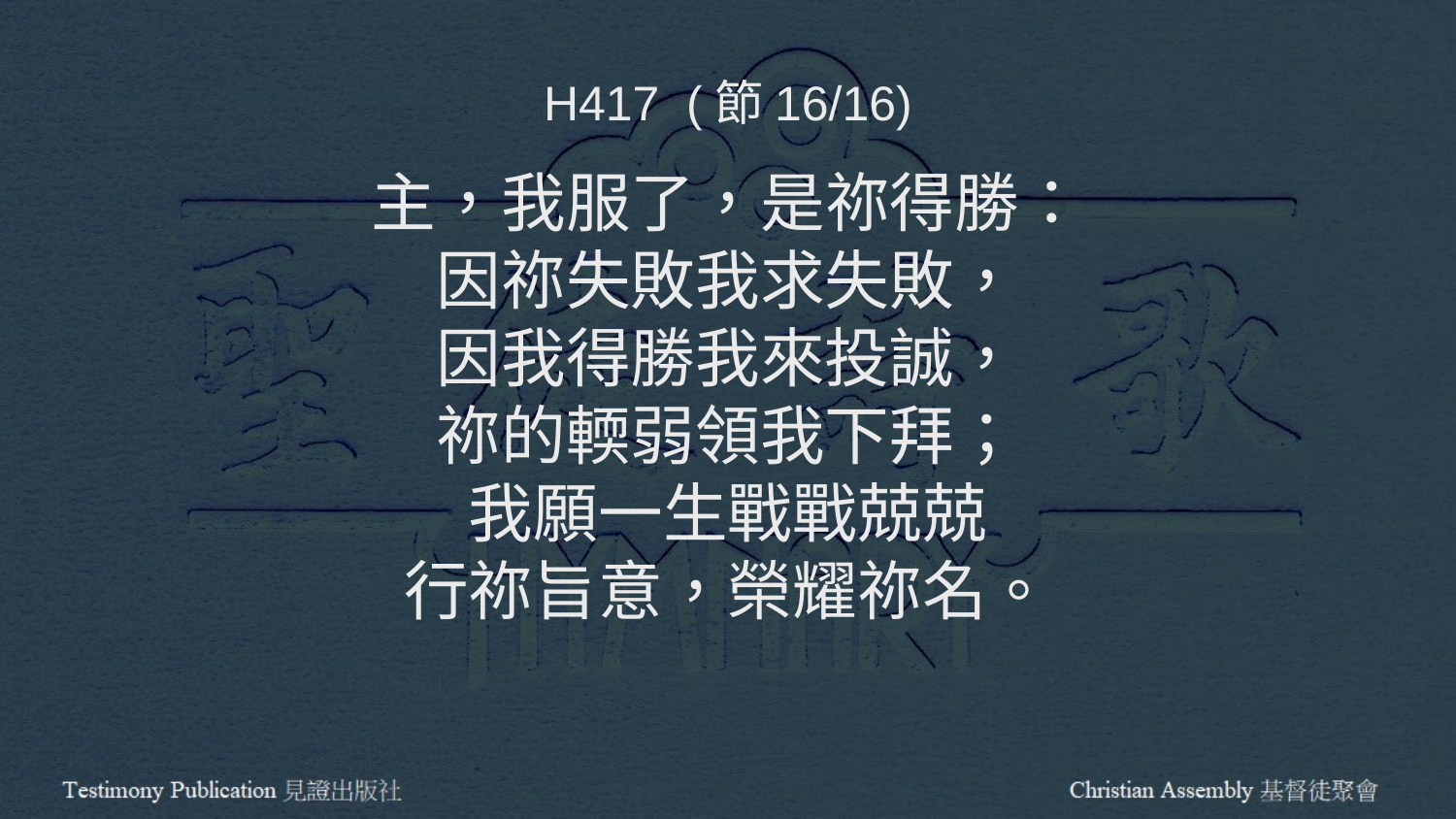

H417  (節16/16)

主，我服了，是祢得勝：
因祢失敗我求失敗，
因我得勝我來投誠，
祢的輭弱領我下拜；
我願一生戰戰兢兢
行祢旨意，榮耀祢名。